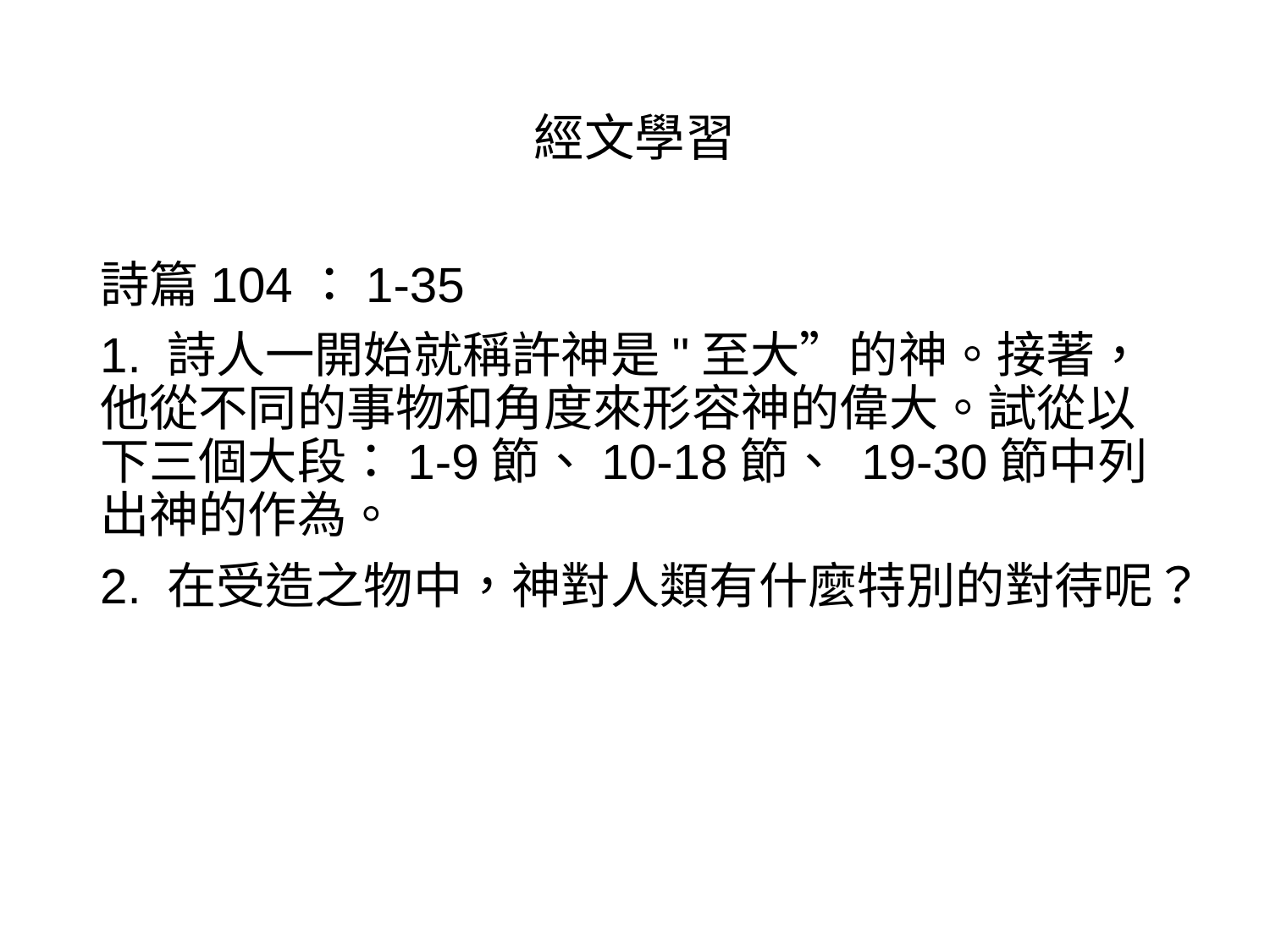

# 經文學習
詩篇104：1-35
1. 詩人一開始就稱許神是"至大”的神。接著，他從不同的事物和角度來形容神的偉大。試從以下三個大段：1-9節、10-18節、 19-30節中列出神的作為。
2. 在受造之物中，神對人類有什麼特別的對待呢？